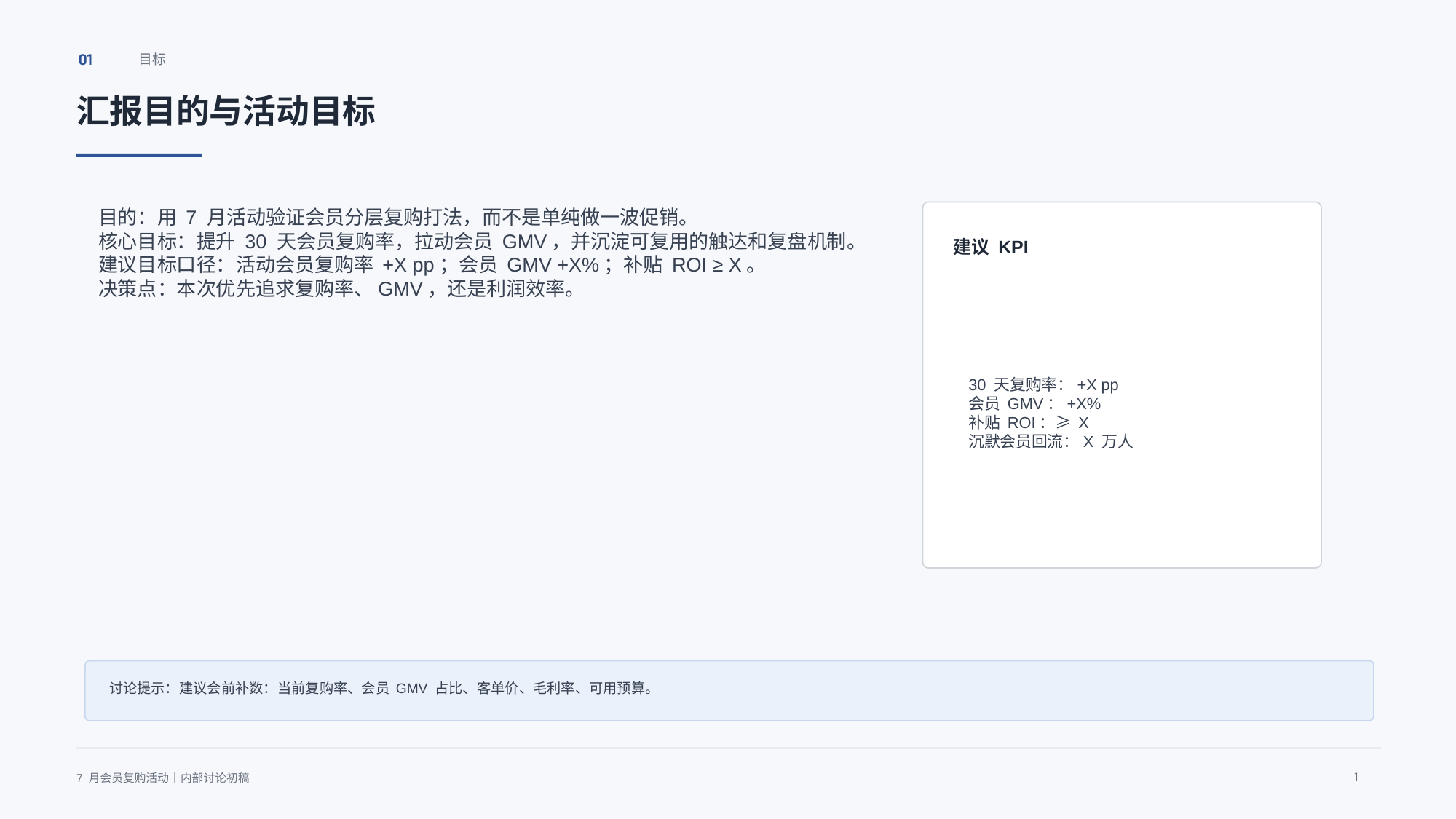

01
目标
汇报目的与活动目标

目的：用 7 月活动验证会员分层复购打法，而不是单纯做一波促销。
核心目标：提升 30 天会员复购率，拉动会员 GMV，并沉淀可复用的触达和复盘机制。
建议目标口径：活动会员复购率 +X pp；会员 GMV +X%；补贴 ROI ≥ X。
决策点：本次优先追求复购率、GMV，还是利润效率。
建议 KPI
30 天复购率：+X pp
会员 GMV：+X%
补贴 ROI：≥ X
沉默会员回流：X 万人

讨论提示：建议会前补数：当前复购率、会员 GMV 占比、客单价、毛利率、可用预算。
1